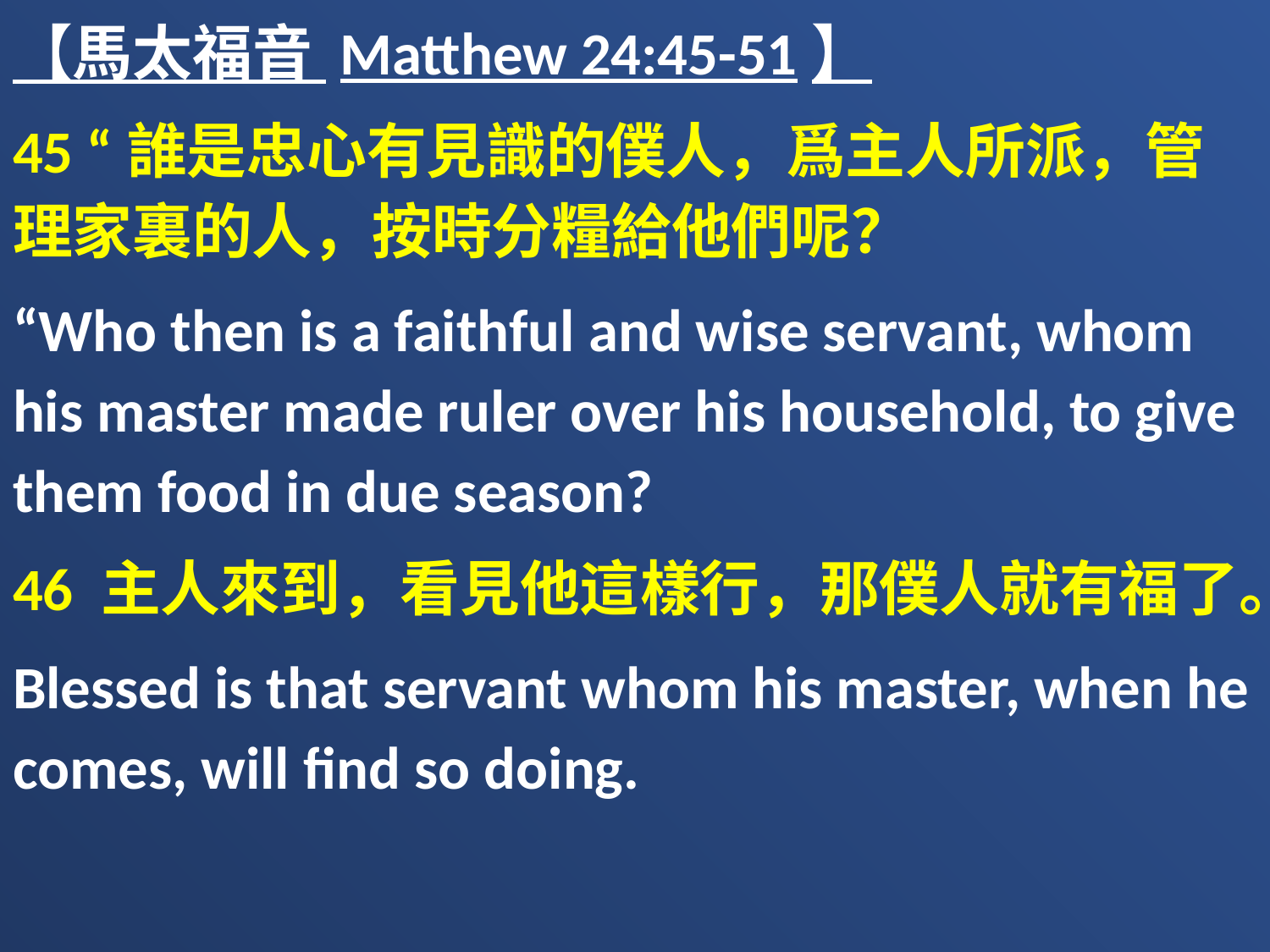

【馬太福音 Matthew 24:45-51】
45 “誰是忠心有見識的僕人，爲主人所派，管理家裏的人，按時分糧給他們呢？
“Who then is a faithful and wise servant, whom his master made ruler over his household, to give them food in due season?
46 主人來到，看見他這樣行，那僕人就有福了。
Blessed is that servant whom his master, when he comes, will find so doing.